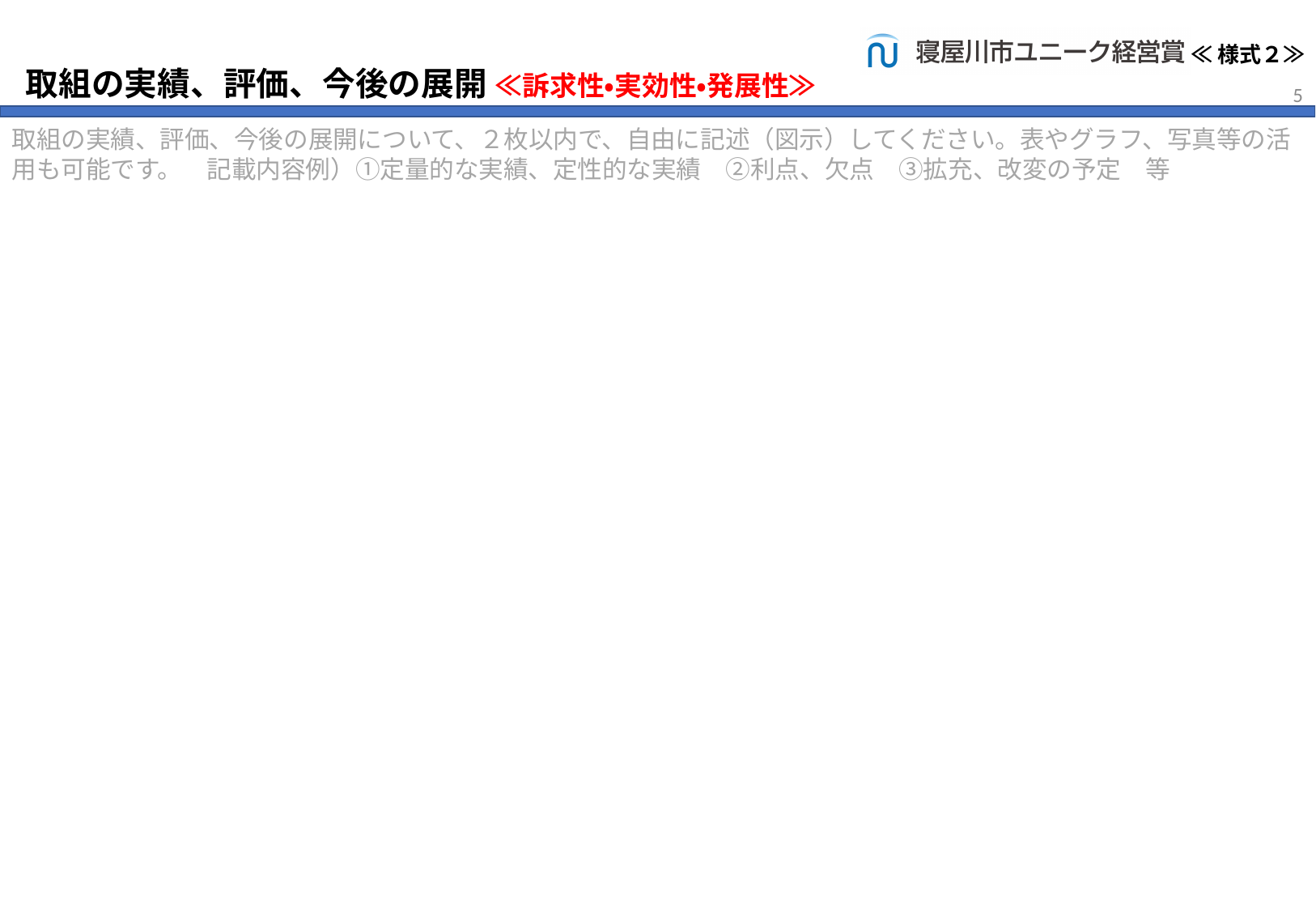

取組の実績、評価、今後の展開 ≪訴求性・実効性・発展性≫
5
取組の実績、評価、今後の展開について、２枚以内で、自由に記述（図示）してください。表やグラフ、写真等の活用も可能です。　記載内容例）①定量的な実績、定性的な実績　②利点、欠点　③拡充、改変の予定　等